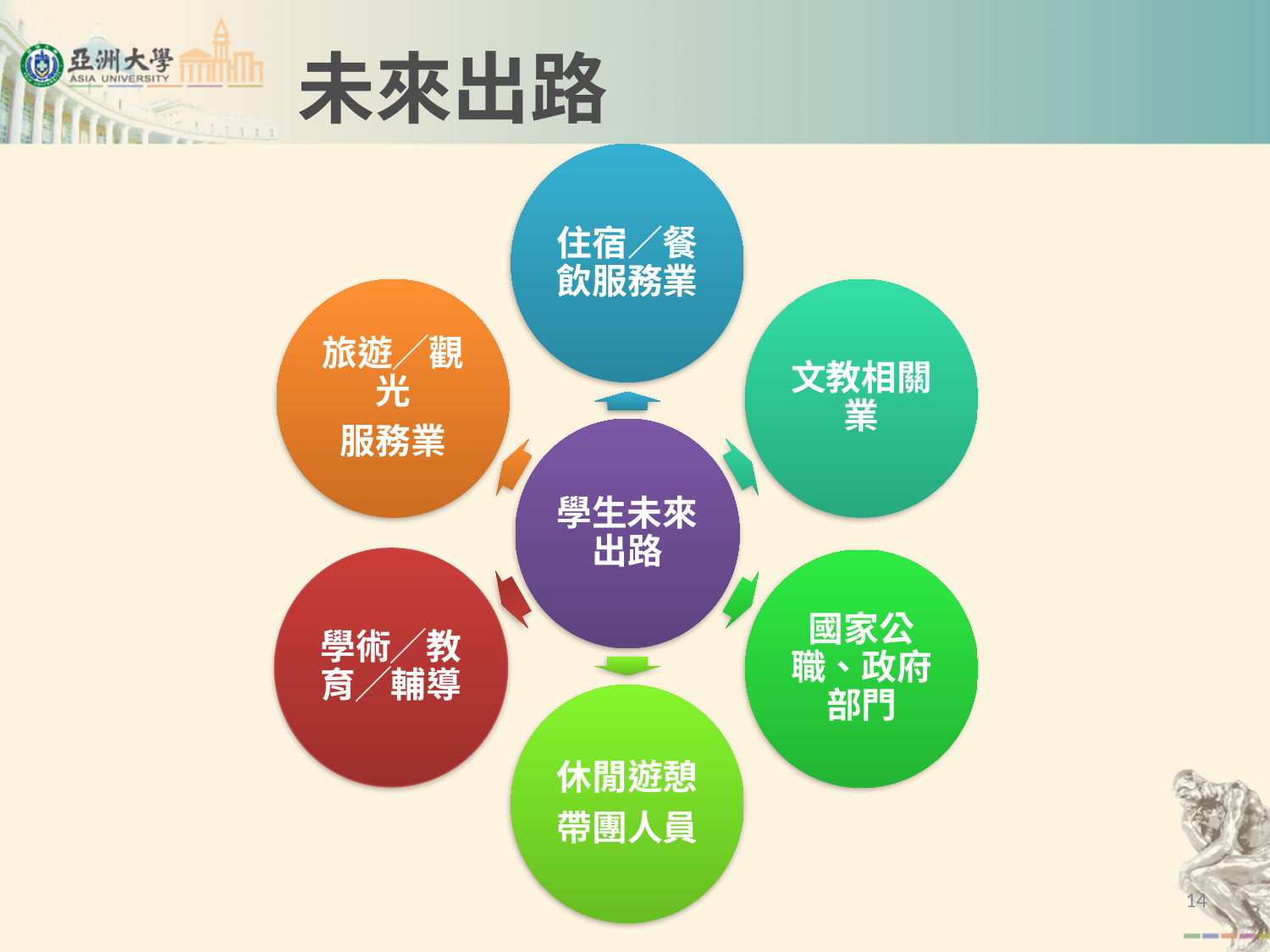

# 未來出路

學生未來出路

住宿／餐飲服務業

文教相關業

國家公職、政府部門

休閒遊憩
帶團人員

學術╱教育╱輔導

旅遊╱觀光
服務業
14